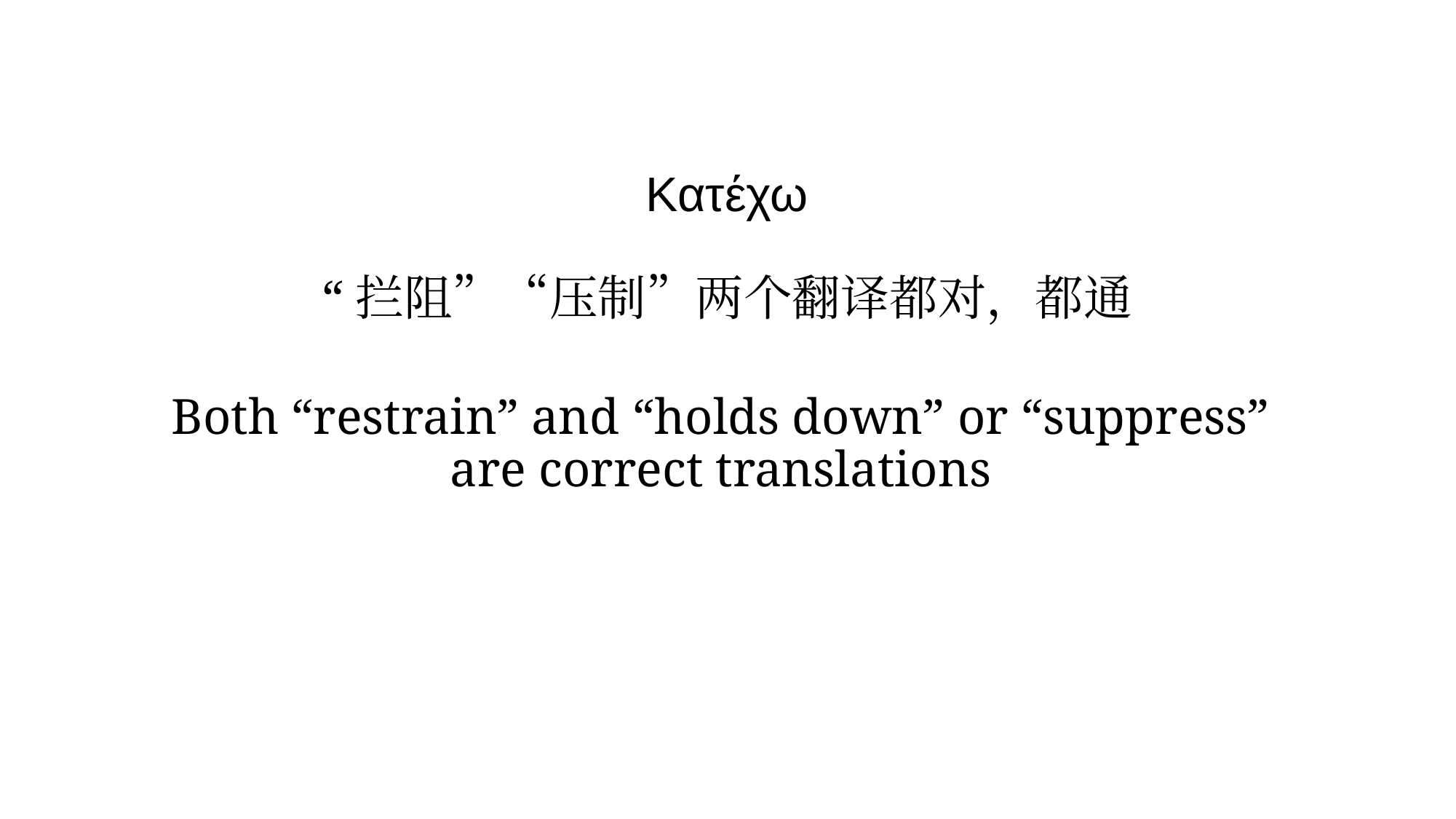

# Κατέχω “拦阻”“压制”两个翻译都对，都通 Both “restrain” and “holds down” or “suppress” are correct translations